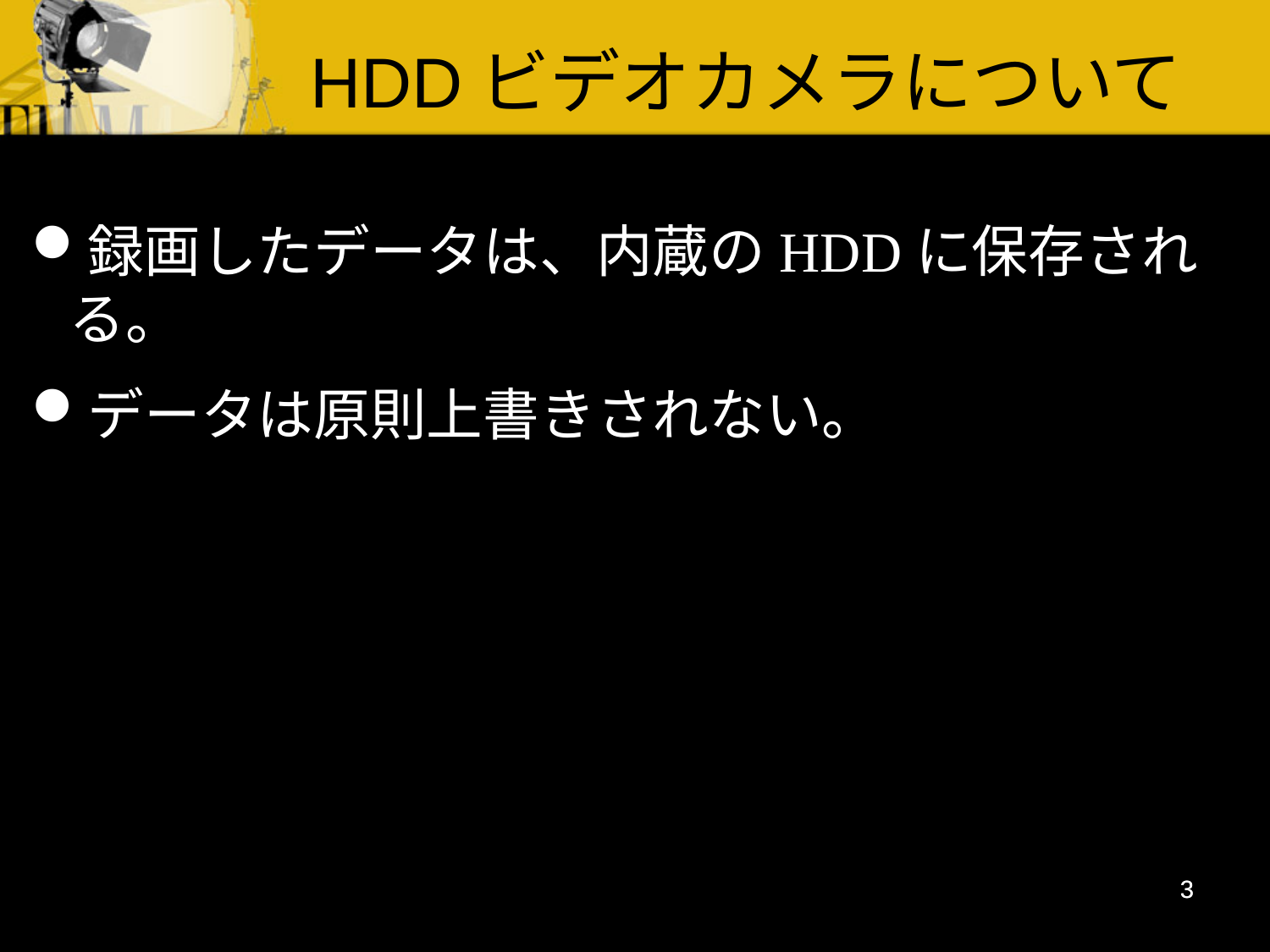

HDDビデオカメラについて
録画したデータは、内蔵のHDDに保存される。
データは原則上書きされない。

3
3